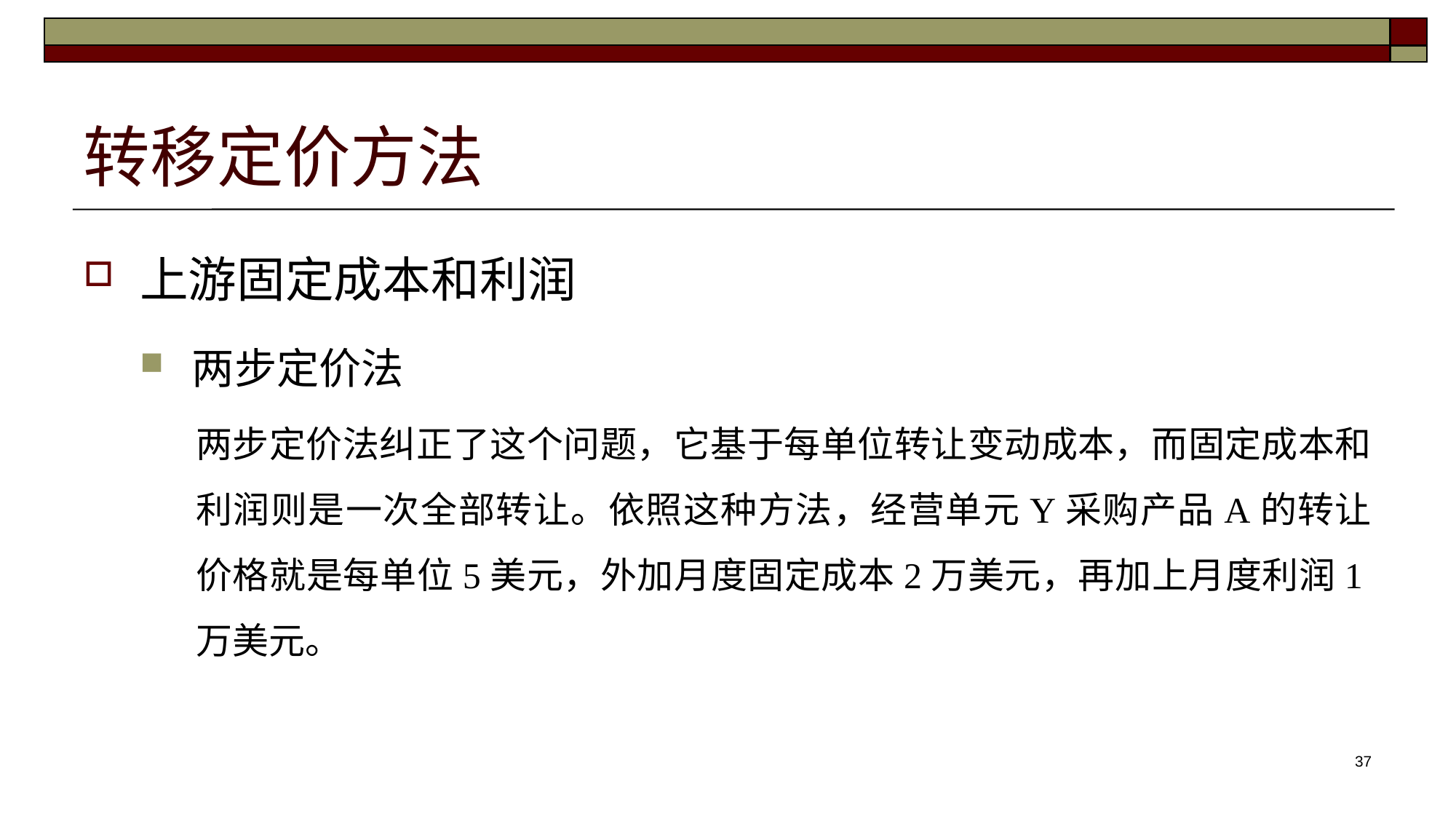

# 转移定价方法
上游固定成本和利润
两步定价法
两步定价法纠正了这个问题，它基于每单位转让变动成本，而固定成本和利润则是一次全部转让。依照这种方法，经营单元Y采购产品A的转让价格就是每单位5美元，外加月度固定成本2万美元，再加上月度利润1万美元。

37